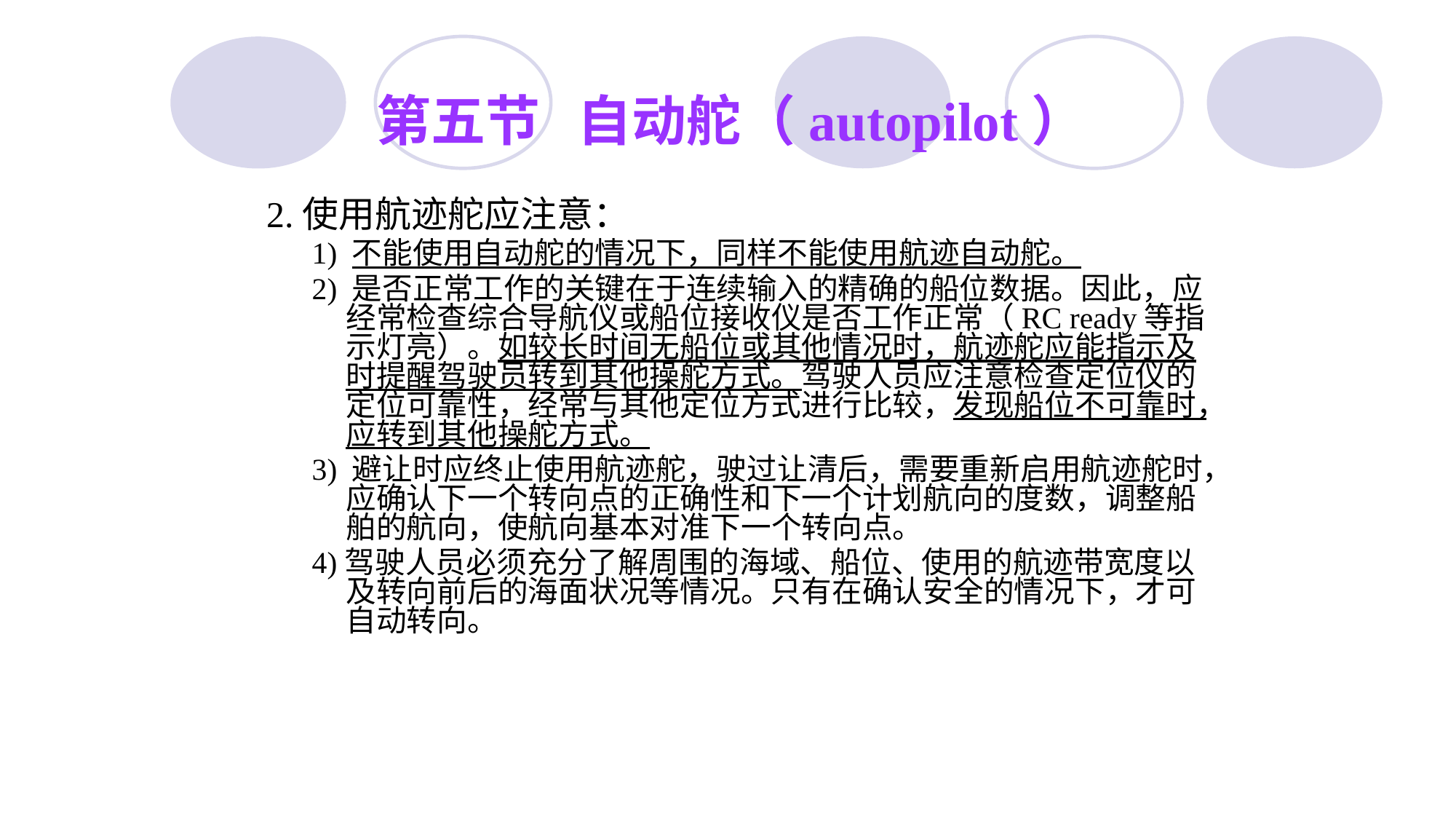

# 第五节   自动舵（autopilot）
 2.使用航迹舵应注意：
1) 不能使用自动舵的情况下，同样不能使用航迹自动舵。
2) 是否正常工作的关键在于连续输入的精确的船位数据。因此，应经常检查综合导航仪或船位接收仪是否工作正常（RC ready等指示灯亮）。如较长时间无船位或其他情况时，航迹舵应能指示及时提醒驾驶员转到其他操舵方式。驾驶人员应注意检查定位仪的定位可靠性，经常与其他定位方式进行比较，发现船位不可靠时，应转到其他操舵方式。
3) 避让时应终止使用航迹舵，驶过让清后，需要重新启用航迹舵时，应确认下一个转向点的正确性和下一个计划航向的度数，调整船舶的航向，使航向基本对准下一个转向点。
4)驾驶人员必须充分了解周围的海域、船位、使用的航迹带宽度以及转向前后的海面状况等情况。只有在确认安全的情况下，才可自动转向。